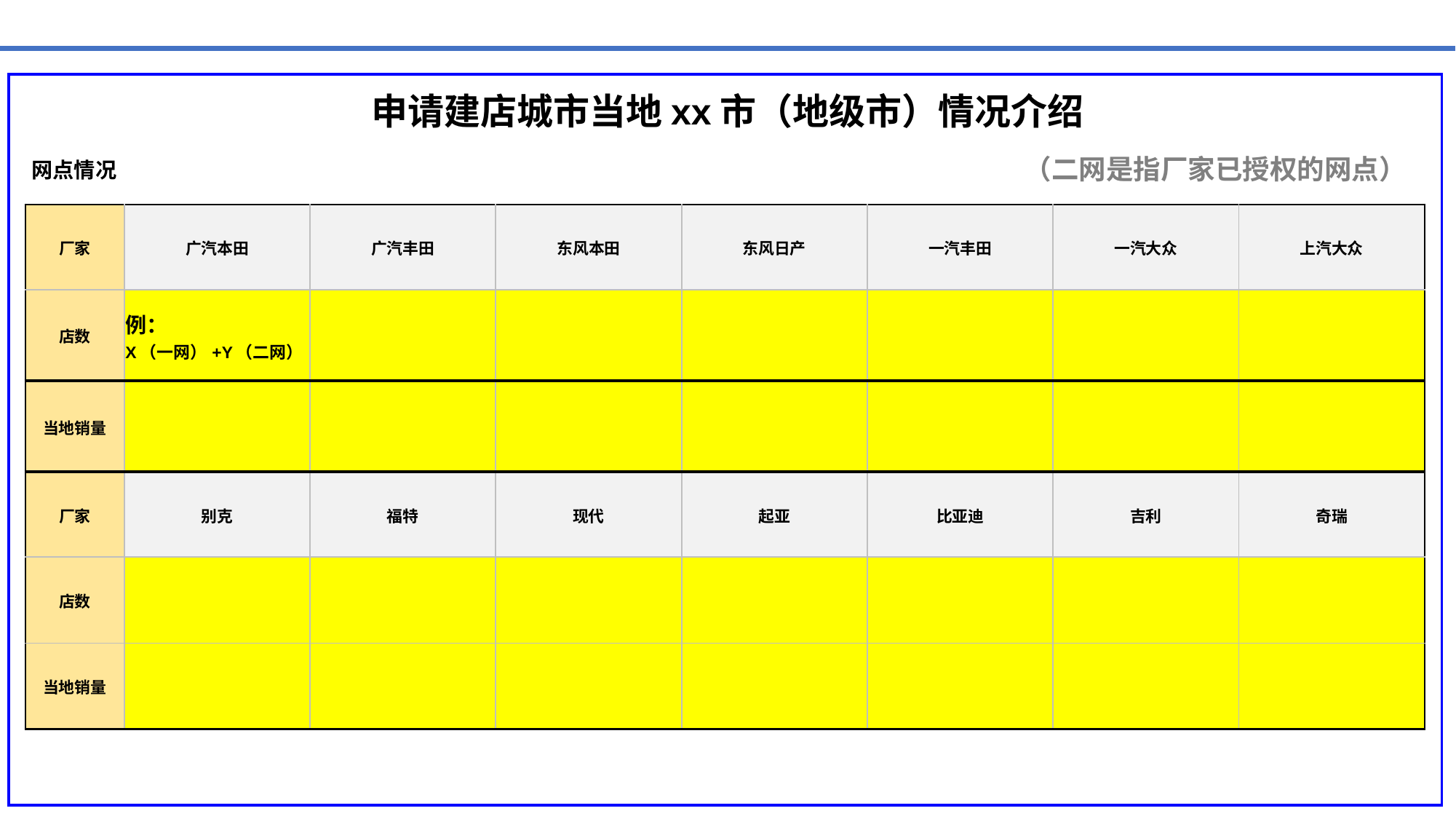

#

申请建店城市当地xx市（地级市）情况介绍
（二网是指厂家已授权的网点）
网点情况
| 厂家 | 广汽本田 | 广汽丰田 | 东风本田 | 东风日产 | 一汽丰田 | 一汽大众 | 上汽大众 |
| --- | --- | --- | --- | --- | --- | --- | --- |
| 店数 | 例： X（一网）+Y（二网） |  |  |  |  |  |  |
| 当地销量 |  |  |  |  |  |  |  |
| 厂家 | 别克 | 福特 | 现代 | 起亚 | 比亚迪 | 吉利 | 奇瑞 |
| 店数 |  |  |  |  |  |  |  |
| 当地销量 |  |  |  |  |  |  |  |